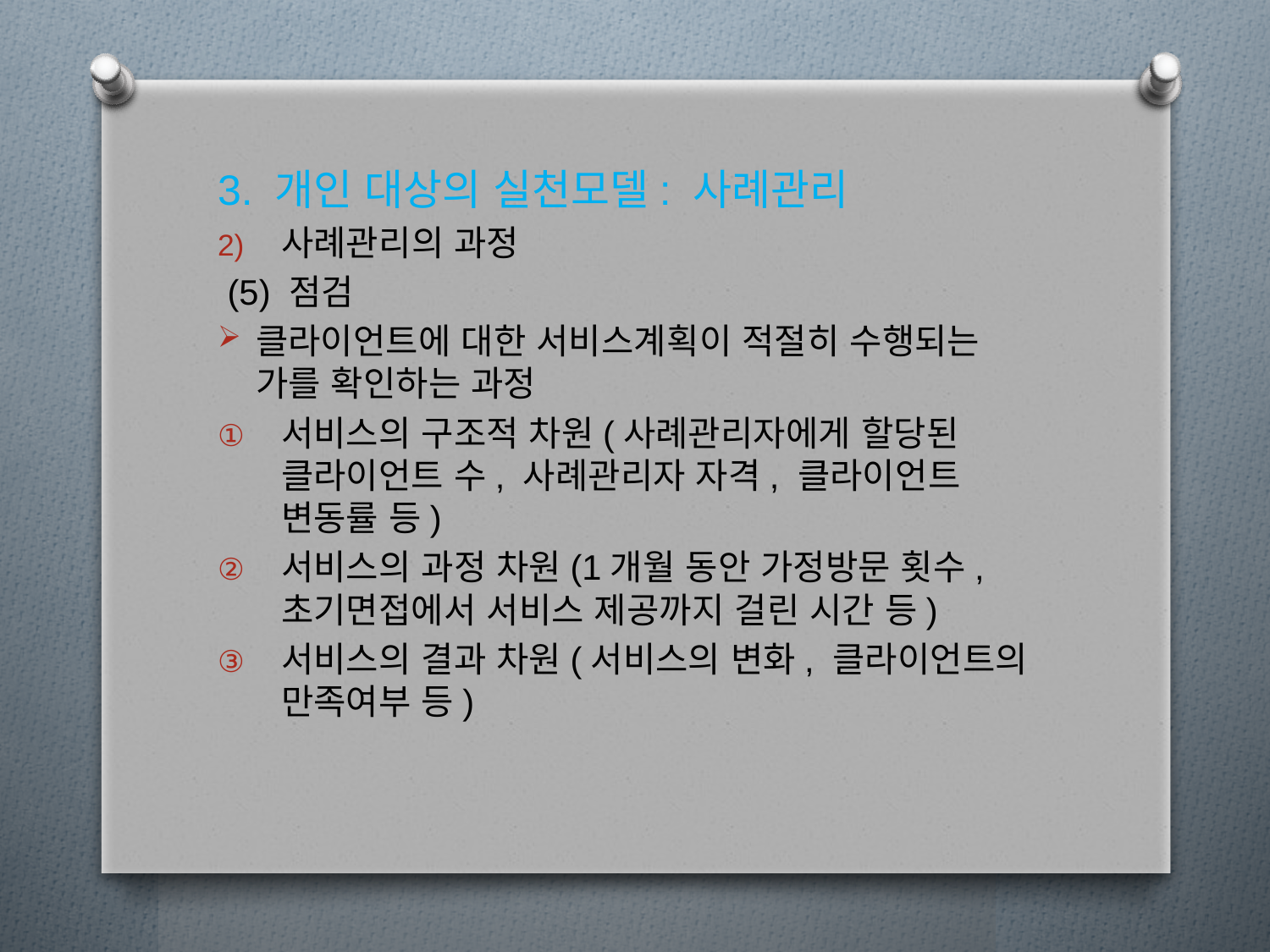

3. 개인 대상의 실천모델: 사례관리
사례관리의 과정
 (5) 점검
클라이언트에 대한 서비스계획이 적절히 수행되는 가를 확인하는 과정
서비스의 구조적 차원(사례관리자에게 할당된 클라이언트 수, 사례관리자 자격, 클라이언트 변동률 등)
서비스의 과정 차원(1개월 동안 가정방문 횟수, 초기면접에서 서비스 제공까지 걸린 시간 등)
서비스의 결과 차원(서비스의 변화, 클라이언트의 만족여부 등)